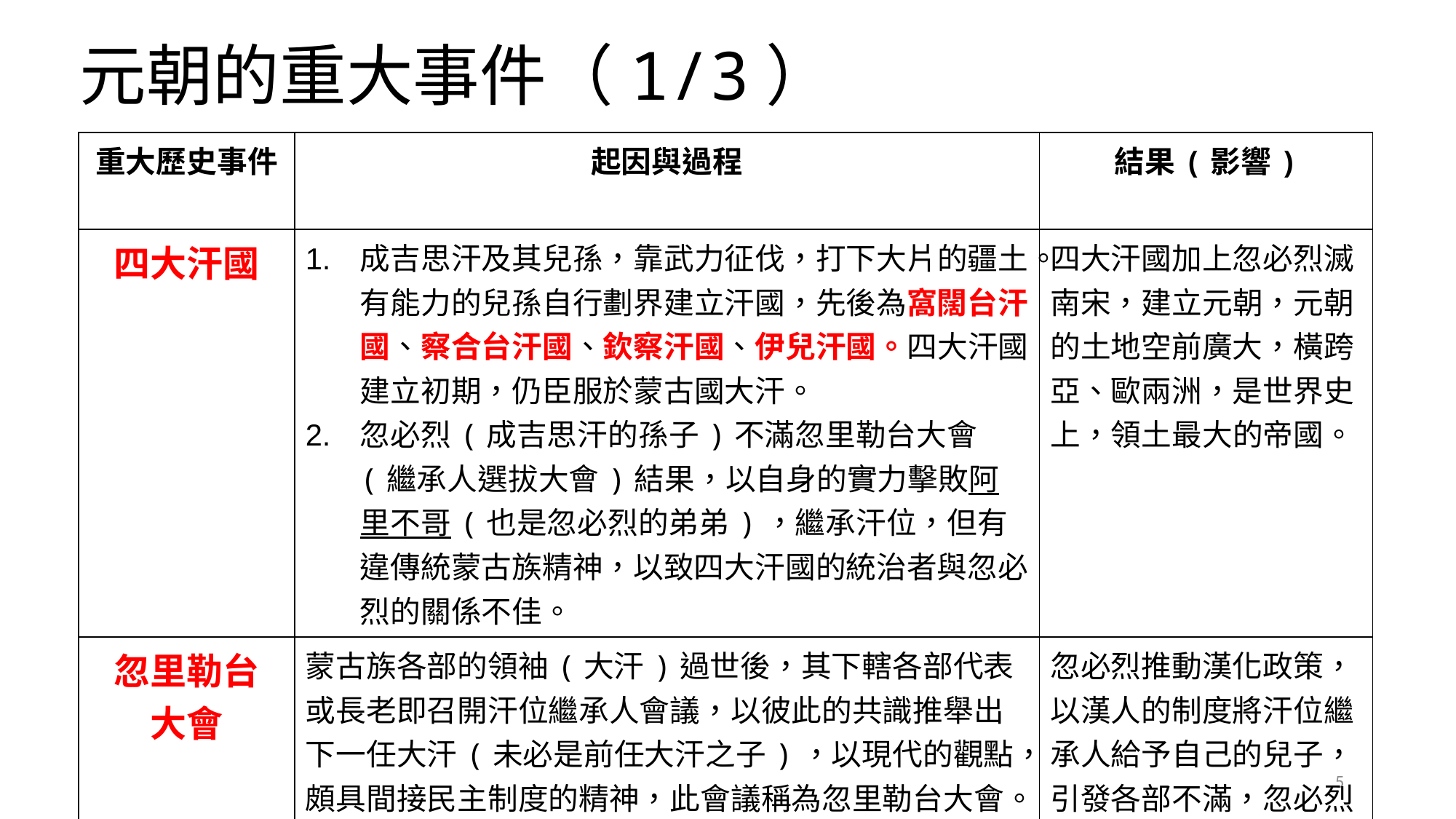

# 元朝的重大事件（1/3）
| 重大歷史事件 | 起因與過程 | 結果(影響) |
| --- | --- | --- |
| 四大汗國 | 成吉思汗及其兒孫，靠武力征伐，打下大片的疆土。有能力的兒孫自行劃界建立汗國，先後為窩闊台汗國、察合台汗國、欽察汗國、伊兒汗國。四大汗國建立初期，仍臣服於蒙古國大汗。 忽必烈(成吉思汗的孫子)不滿忽里勒台大會(繼承人選拔大會)結果，以自身的實力擊敗阿里不哥(也是忽必烈的弟弟)，繼承汗位，但有違傳統蒙古族精神，以致四大汗國的統治者與忽必烈的關係不佳。 | 四大汗國加上忽必烈滅南宋，建立元朝，元朝的土地空前廣大，橫跨亞、歐兩洲，是世界史上，領土最大的帝國。 |
| 忽里勒台 大會 | 蒙古族各部的領袖(大汗)過世後，其下轄各部代表或長老即召開汗位繼承人會議，以彼此的共識推舉出下一任大汗(未必是前任大汗之子)，以現代的觀點，頗具間接民主制度的精神，此會議稱為忽里勒台大會。與傳統漢人王朝，皇帝死後傳位給太子的情形完全不同。 | 忽必烈推動漢化政策，以漢人的制度將汗位繼承人給予自己的兒子，引發各部不滿，忽必烈死後，元朝就陷入長期的汗位(皇位)爭奪中。 |
5